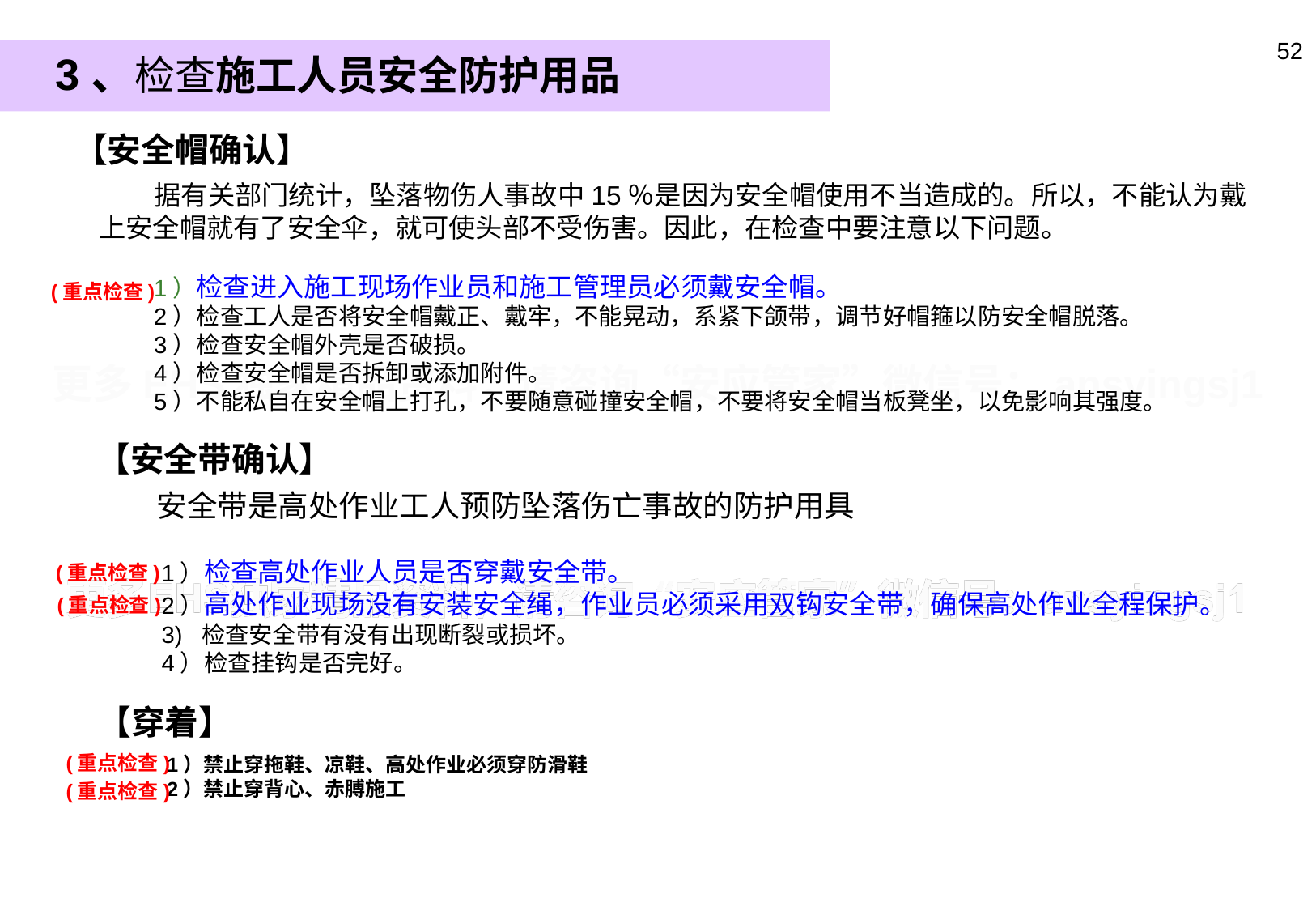

52

3、检查施工人员安全防护用品
【安全帽确认】
        据有关部门统计，坠落物伤人事故中15％是因为安全帽使用不当造成的。所以，不能认为戴上安全帽就有了安全伞，就可使头部不受伤害。因此，在检查中要注意以下问题。

1）检查进入施工现场作业员和施工管理员必须戴安全帽。
2）检查工人是否将安全帽戴正、戴牢，不能晃动，系紧下颌带，调节好帽箍以防安全帽脱落。
3）检查安全帽外壳是否破损。
4）检查安全帽是否拆卸或添加附件。
5）不能私自在安全帽上打孔，不要随意碰撞安全帽，不要将安全帽当板凳坐，以免影响其强度。

(重点检查)
【安全带确认】
安全带是高处作业工人预防坠落伤亡事故的防护用具
1）检查高处作业人员是否穿戴安全带。
2）高处作业现场没有安装安全绳，作业员必须采用双钩安全带，确保高处作业全程保护。
3)  检查安全带有没有出现断裂或损坏。
4）检查挂钩是否完好。

(重点检查)
(重点检查)
【穿着】
(重点检查)
1）禁止穿拖鞋、凉鞋、高处作业必须穿防滑鞋
2）禁止穿背心、赤膊施工
(重点检查)